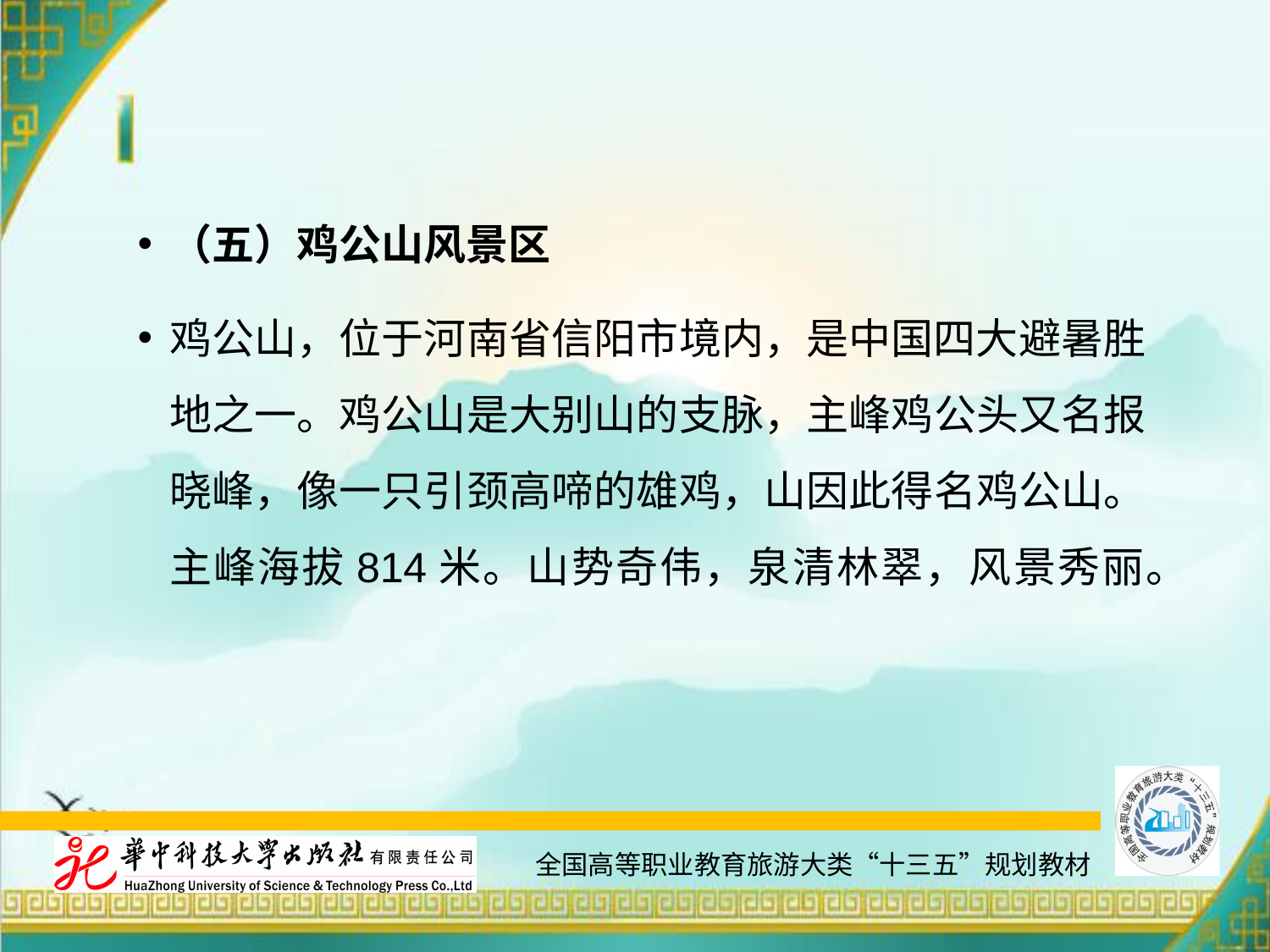

#
（五）鸡公山风景区
鸡公山，位于河南省信阳市境内，是中国四大避暑胜地之一。鸡公山是大别山的支脉，主峰鸡公头又名报晓峰，像一只引颈高啼的雄鸡，山因此得名鸡公山。主峰海拔814米。山势奇伟，泉清林翠，风景秀丽。